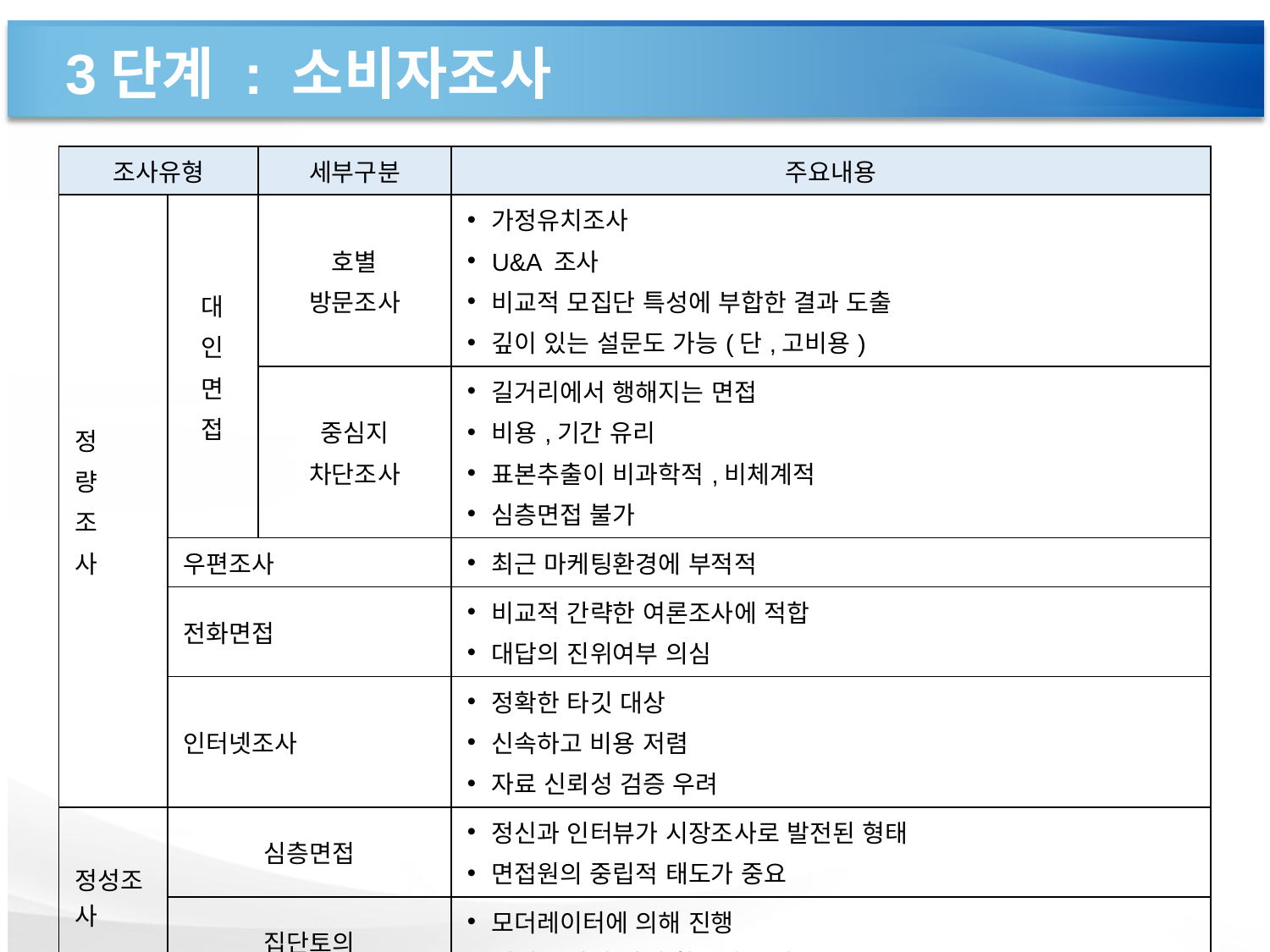

# 3단계 : 소비자조사
| 조사유형 |  | 세부구분 | 주요내용 |
| --- | --- | --- | --- |
| 정 량 조 사 | 대 인 면 접 | 호별 방문조사 | 가정유치조사 U&A 조사 비교적 모집단 특성에 부합한 결과 도출 깊이 있는 설문도 가능(단,고비용) |
|  |  | 중심지 차단조사 | 길거리에서 행해지는 면접 비용,기간 유리 표본추출이 비과학적,비체계적 심층면접 불가 |
|  | 우편조사 |  | 최근 마케팅환경에 부적적 |
|  | 전화면접 |  | 비교적 간략한 여론조사에 적합 대답의 진위여부 의심 |
|  | 인터넷조사 |  | 정확한 타깃 대상 신속하고 비용 저렴 자료 신뢰성 검증 우려 |
| 정성조사 | 심층면접 |  | 정신과 인터뷰가 시장조사로 발전된 형태 면접원의 중립적 태도가 중요 |
|  | 집단토의 |  | 모더레이터에 의해 진행 대체로 가장 많이 활용되고 있음 |